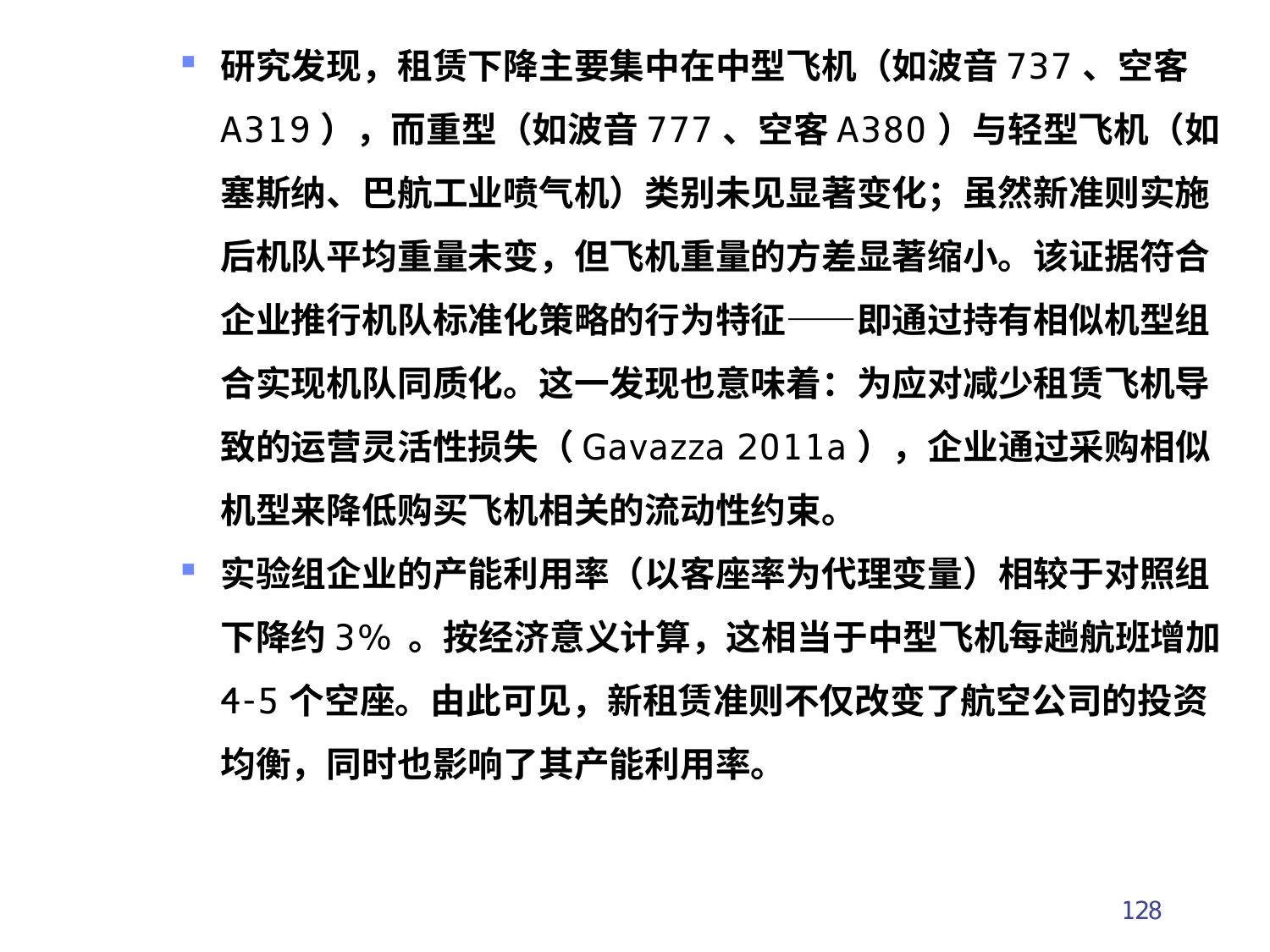

研究发现，租赁下降主要集中在中型飞机（如波音737、空客A319），而重型（如波音777、空客A380）与轻型飞机（如塞斯纳、巴航工业喷气机）类别未见显著变化；虽然新准则实施后机队平均重量未变，但飞机重量的方差显著缩小。该证据符合企业推行机队标准化策略的行为特征——即通过持有相似机型组合实现机队同质化。这一发现也意味着：为应对减少租赁飞机导致的运营灵活性损失（Gavazza 2011a），企业通过采购相似机型来降低购买飞机相关的流动性约束。
实验组企业的产能利用率（以客座率为代理变量）相较于对照组下降约3%。按经济意义计算，这相当于中型飞机每趟航班增加4-5个空座。由此可见，新租赁准则不仅改变了航空公司的投资均衡，同时也影响了其产能利用率。

128